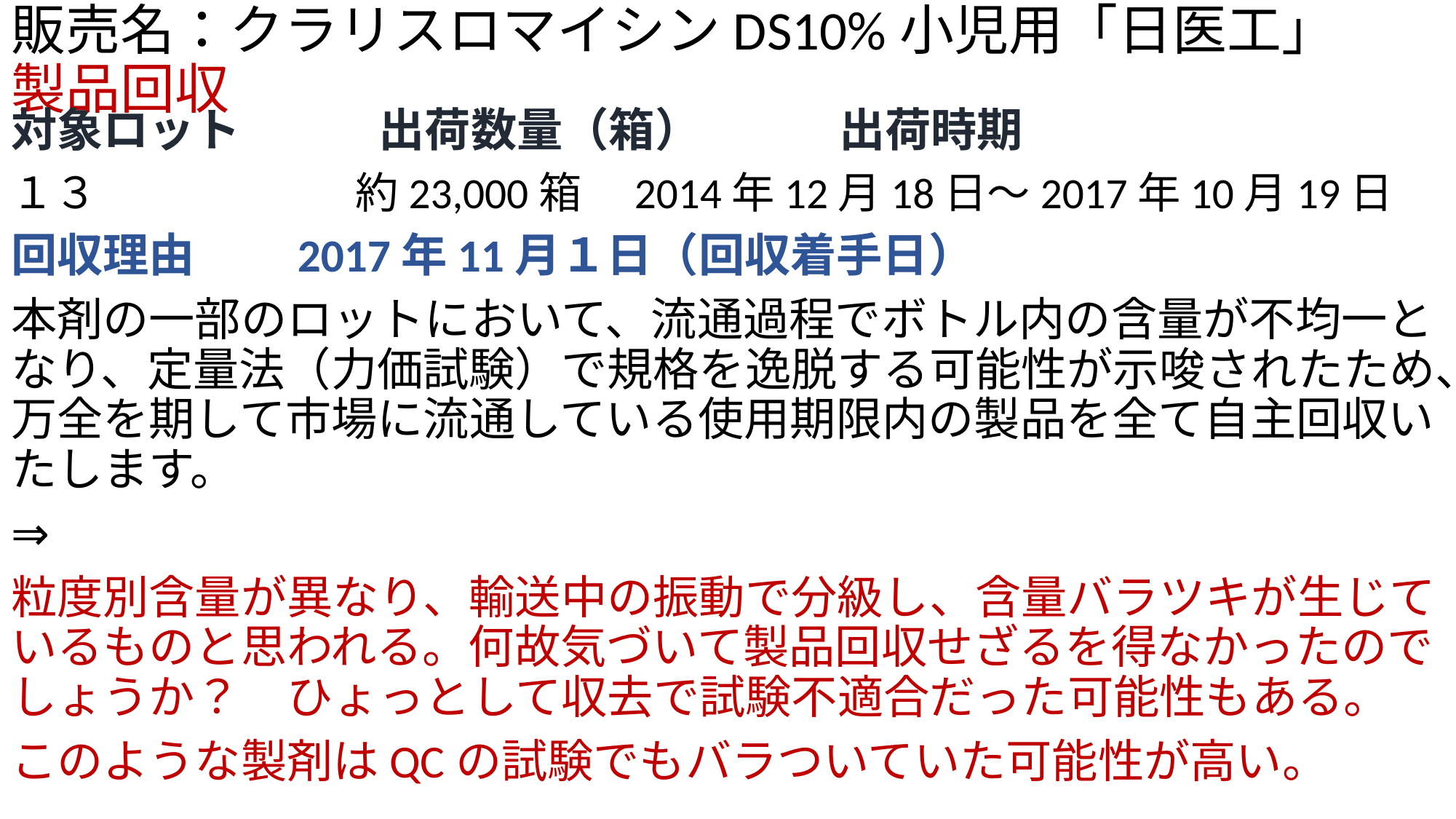

# 販売名：クラリスロマイシンDS10%小児用「日医工」　製品回収
対象ロット　　　出荷数量（箱）　　　出荷時期
１３　　　　　　約23,000箱　2014年12月18日～2017年10月19日
回収理由　　2017年11月１日（回収着手日）
本剤の一部のロットにおいて、流通過程でボトル内の含量が不均一となり、定量法（力価試験）で規格を逸脱する可能性が示唆されたため、万全を期して市場に流通している使用期限内の製品を全て自主回収いたします。
⇒
粒度別含量が異なり、輸送中の振動で分級し、含量バラツキが生じているものと思われる。何故気づいて製品回収せざるを得なかったのでしょうか？　ひょっとして収去で試験不適合だった可能性もある。
このような製剤はQCの試験でもバラついていた可能性が高い。